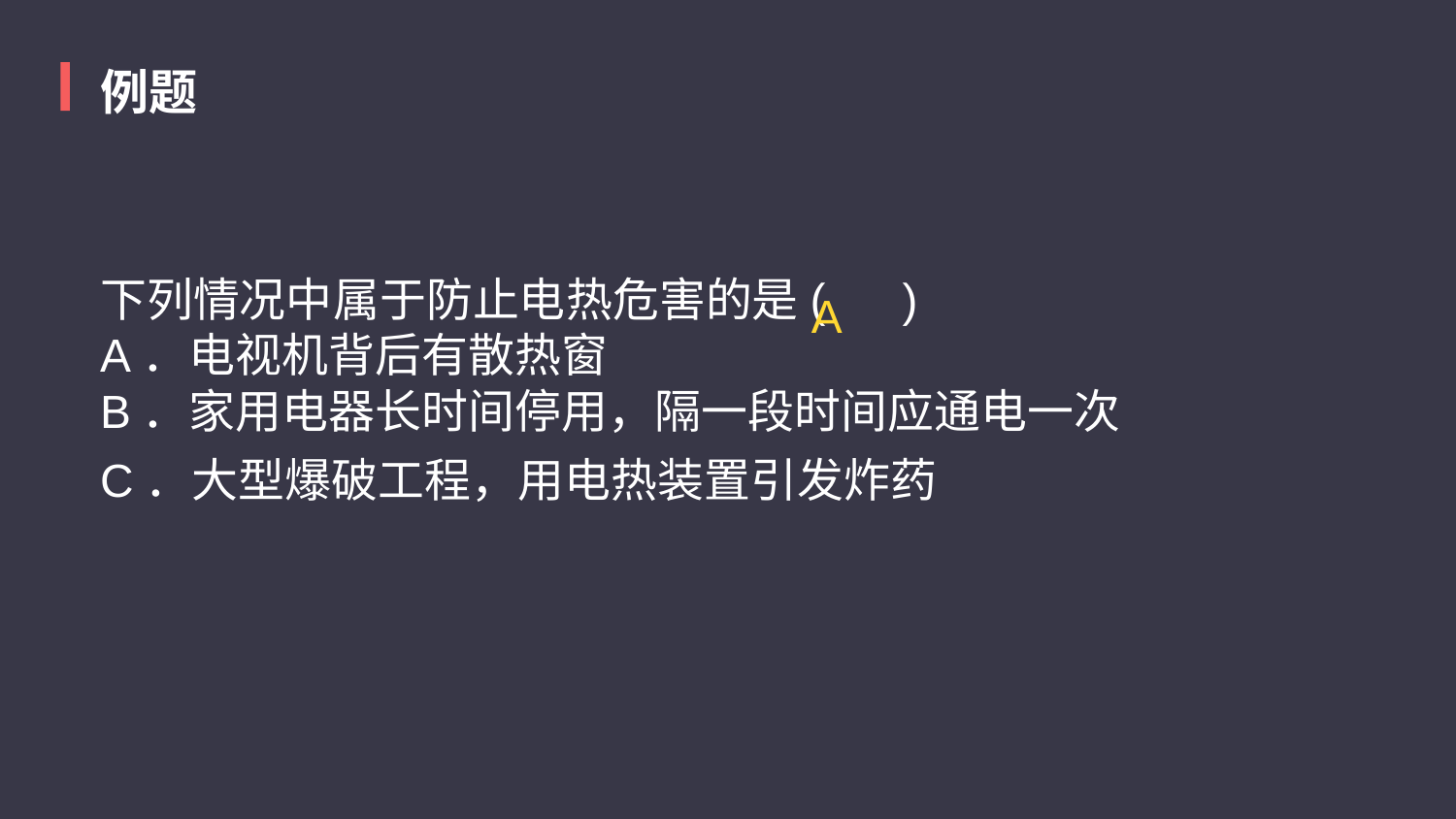

例题

下列情况中属于防止电热危害的是(      )
A．电视机背后有散热窗
B．家用电器长时间停用，隔一段时间应通电一次
C．大型爆破工程，用电热装置引发炸药
A